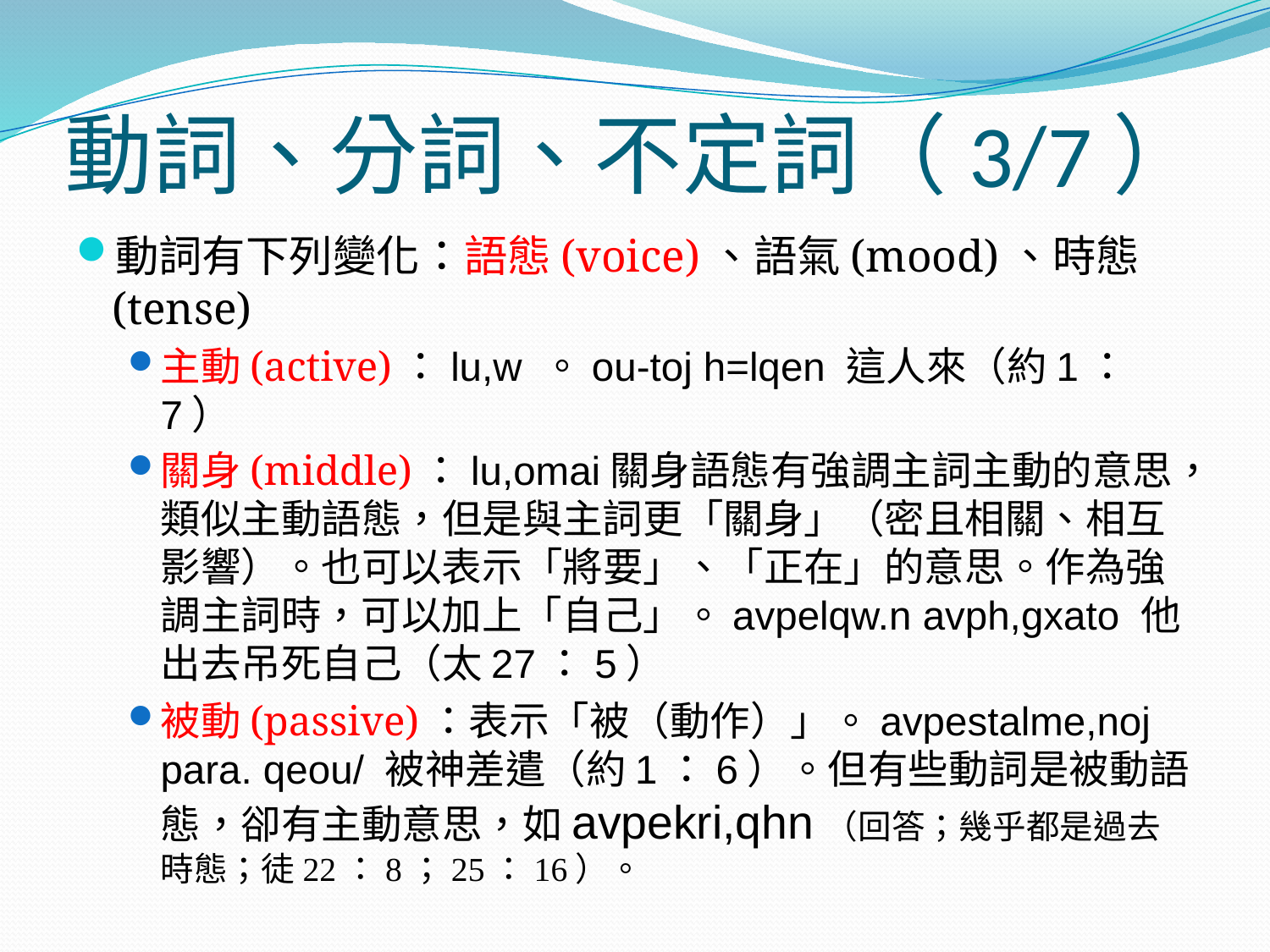

# 動詞、分詞、不定詞（3/7）
動詞有下列變化：語態(voice)、語氣(mood)、時態(tense)
主動(active)：lu,w 。ou-toj h=lqen 這人來（約1：7）
關身(middle)：lu,omai關身語態有強調主詞主動的意思，類似主動語態，但是與主詞更「關身」（密且相關、相互影響）。也可以表示「將要」、「正在」的意思。作為強調主詞時，可以加上「自己」。avpelqw.n avph,gxato 他出去吊死自己（太27：5）
被動(passive)：表示「被（動作）」。avpestalme,noj para. qeou/ 被神差遣（約1：6）。但有些動詞是被動語態，卻有主動意思，如avpekri,qhn（回答；幾乎都是過去時態；徒22：8；25：16）。